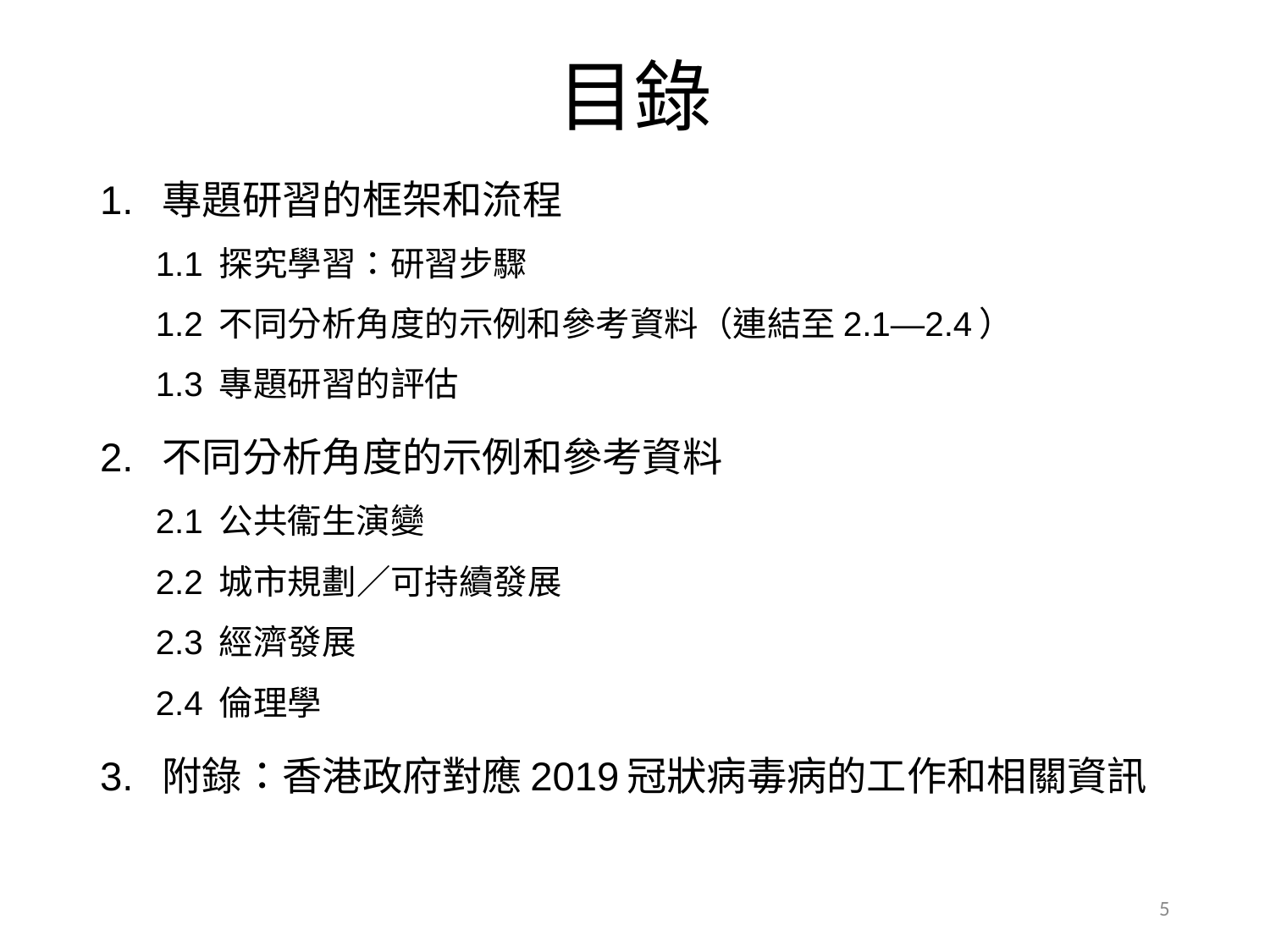

# 目錄
專題研習的框架和流程
1.1 探究學習：研習步驟
1.2 不同分析角度的示例和參考資料（連結至2.1—2.4）
1.3 專題研習的評估
不同分析角度的示例和參考資料
2.1 公共衞生演變
2.2 城市規劃／可持續發展
2.3 經濟發展
2.4 倫理學
附錄：香港政府對應2019冠狀病毒病的工作和相關資訊
5